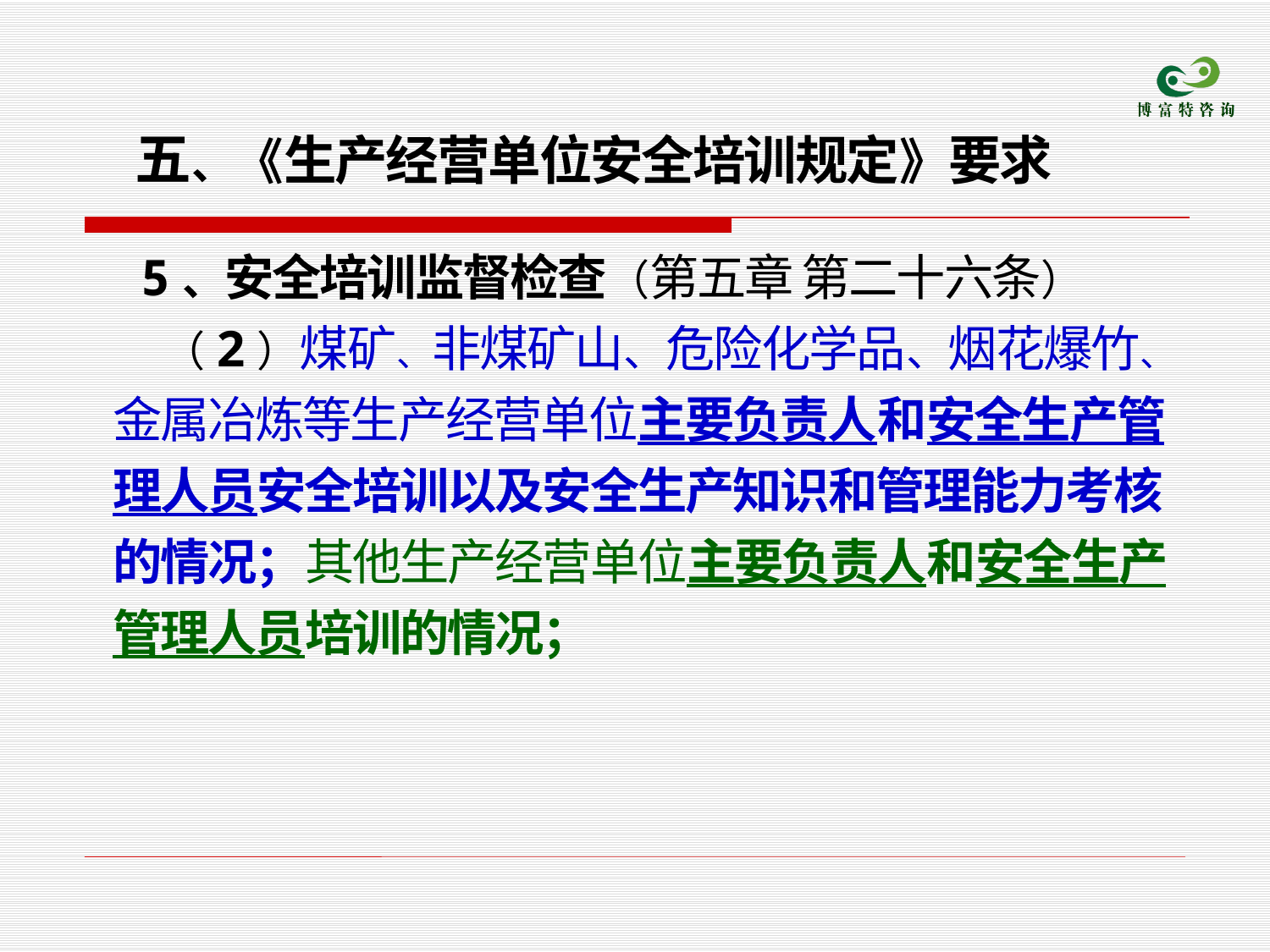

五、《生产经营单位安全培训规定》要求
　      5、安全培训监督检查（第五章 第二十六条）
　　  （2）煤矿、非煤矿山、危险化学品、烟花爆竹、金属冶炼等生产经营单位主要负责人和安全生产管理人员安全培训以及安全生产知识和管理能力考核的情况；其他生产经营单位主要负责人和安全生产管理人员培训的情况；